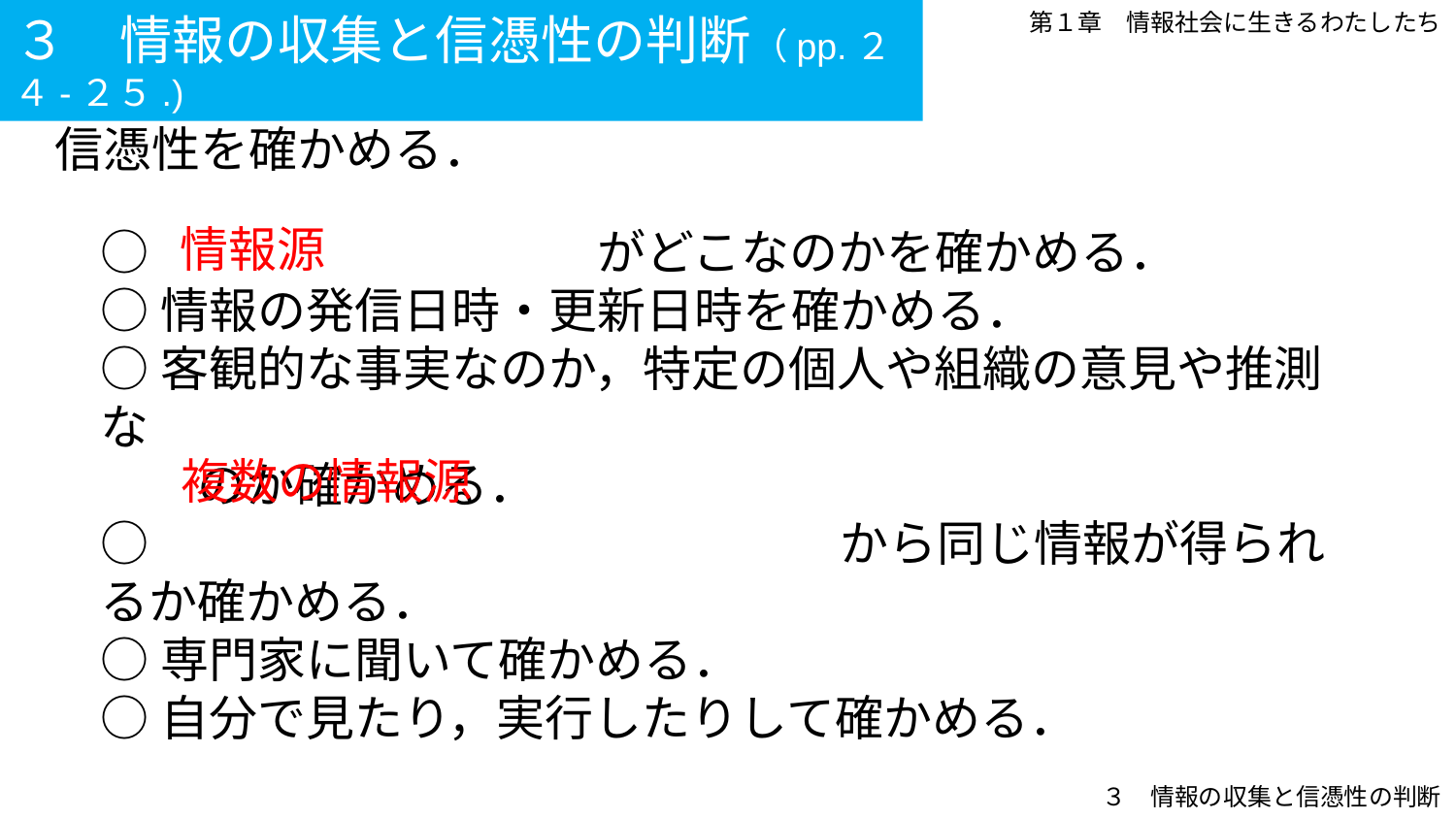

３　情報の収集と信憑性の判断（pp.２４-２５.)
第１章　情報社会に生きるわたしたち
信憑性を確かめる．
情報源
○　　　　　　　　　がどこなのかを確かめる．
○情報の発信日時・更新日時を確かめる．
○客観的な事実なのか，特定の個人や組織の意見や推測な
　　のか確かめる．
○　　　　　　　　　　　　　　から同じ情報が得られるか確かめる．
○専門家に聞いて確かめる．
○自分で見たり，実行したりして確かめる．
複数の情報源
３　情報の収集と信憑性の判断